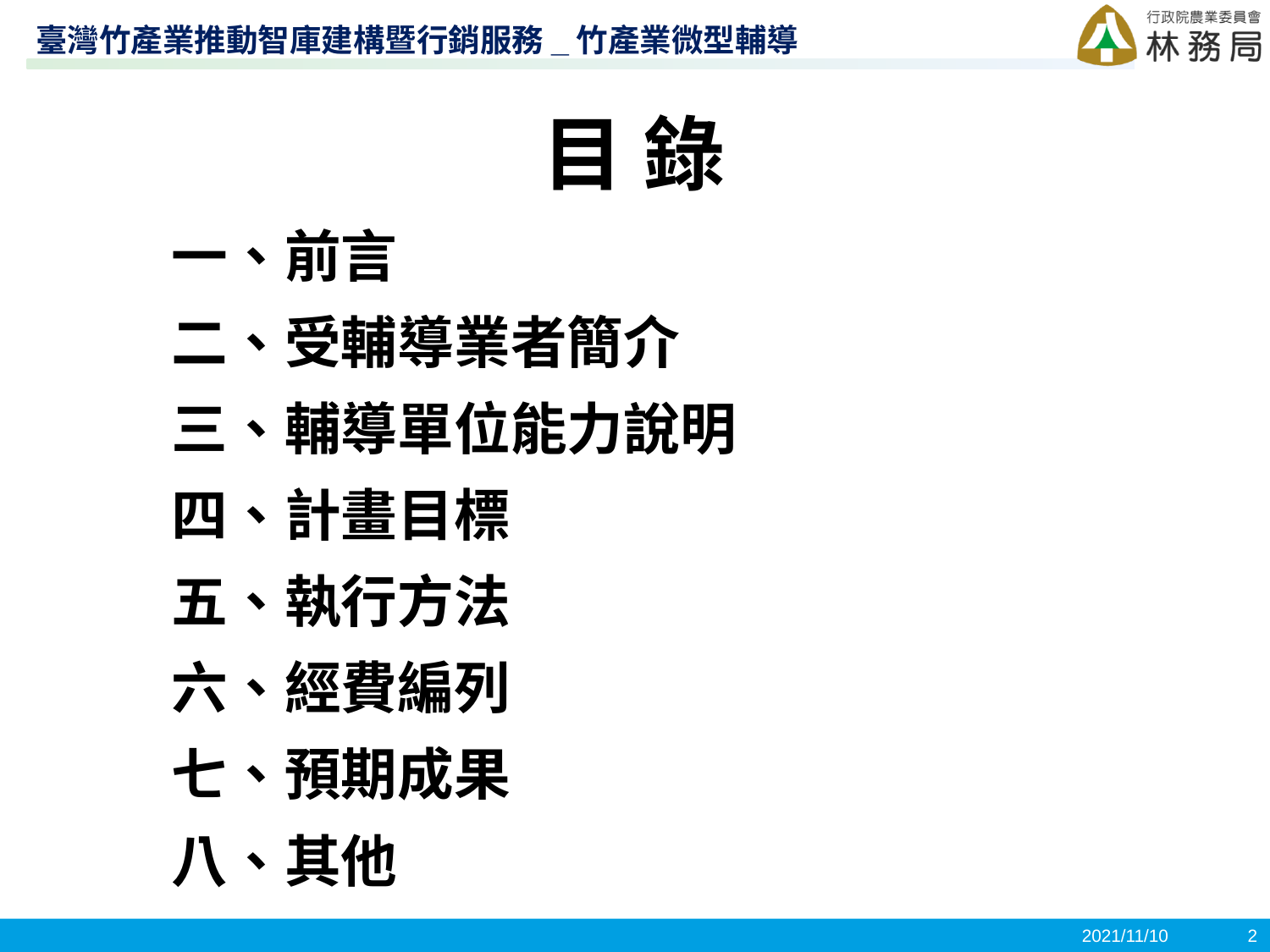

# 目 錄
一、前言
二、受輔導業者簡介
三、輔導單位能力說明
四、計畫目標
五、執行方法
六、經費編列
七、預期成果
八、其他
2021/11/10
2